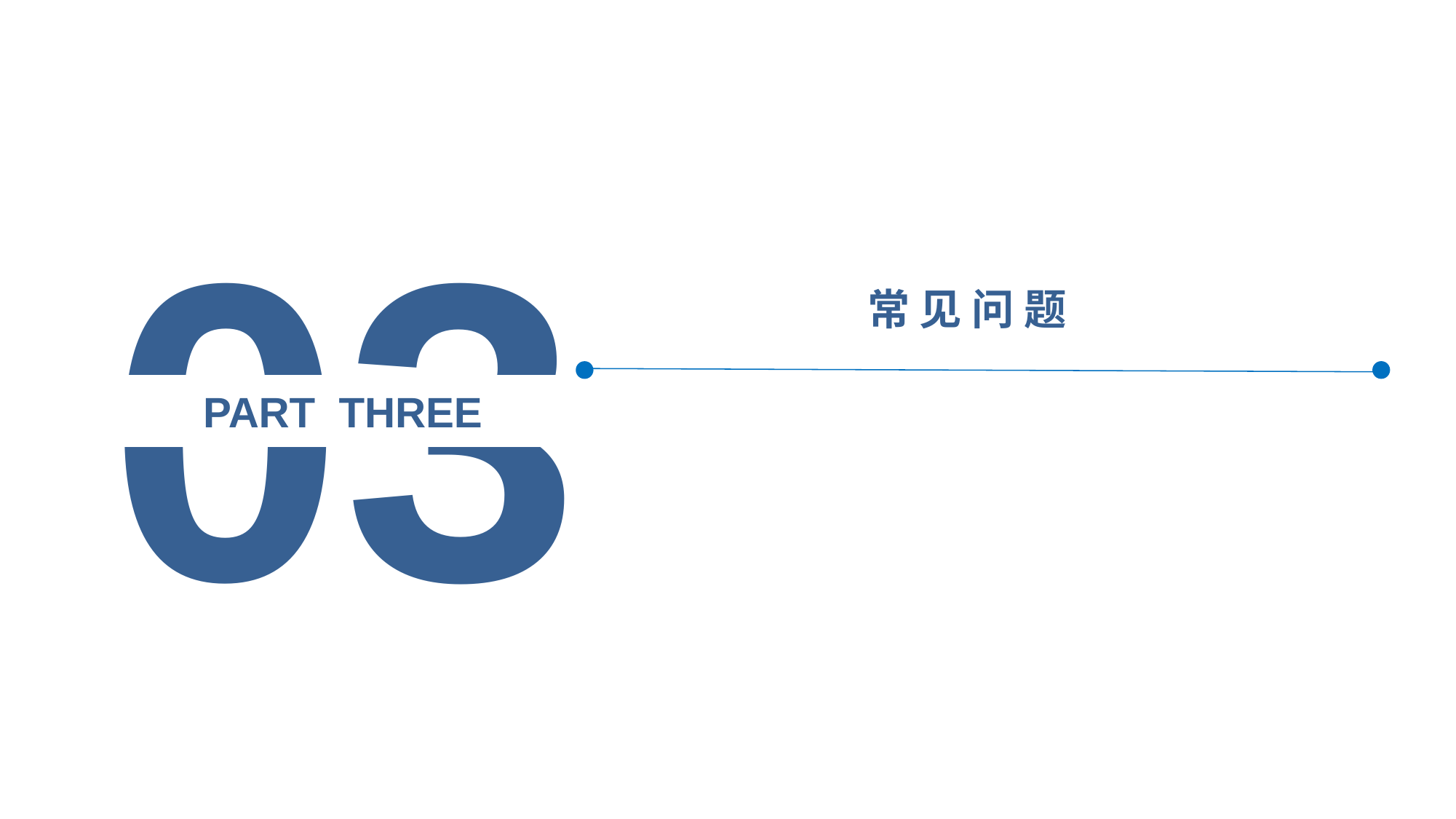

03
常 见 问 题

PART  THREE